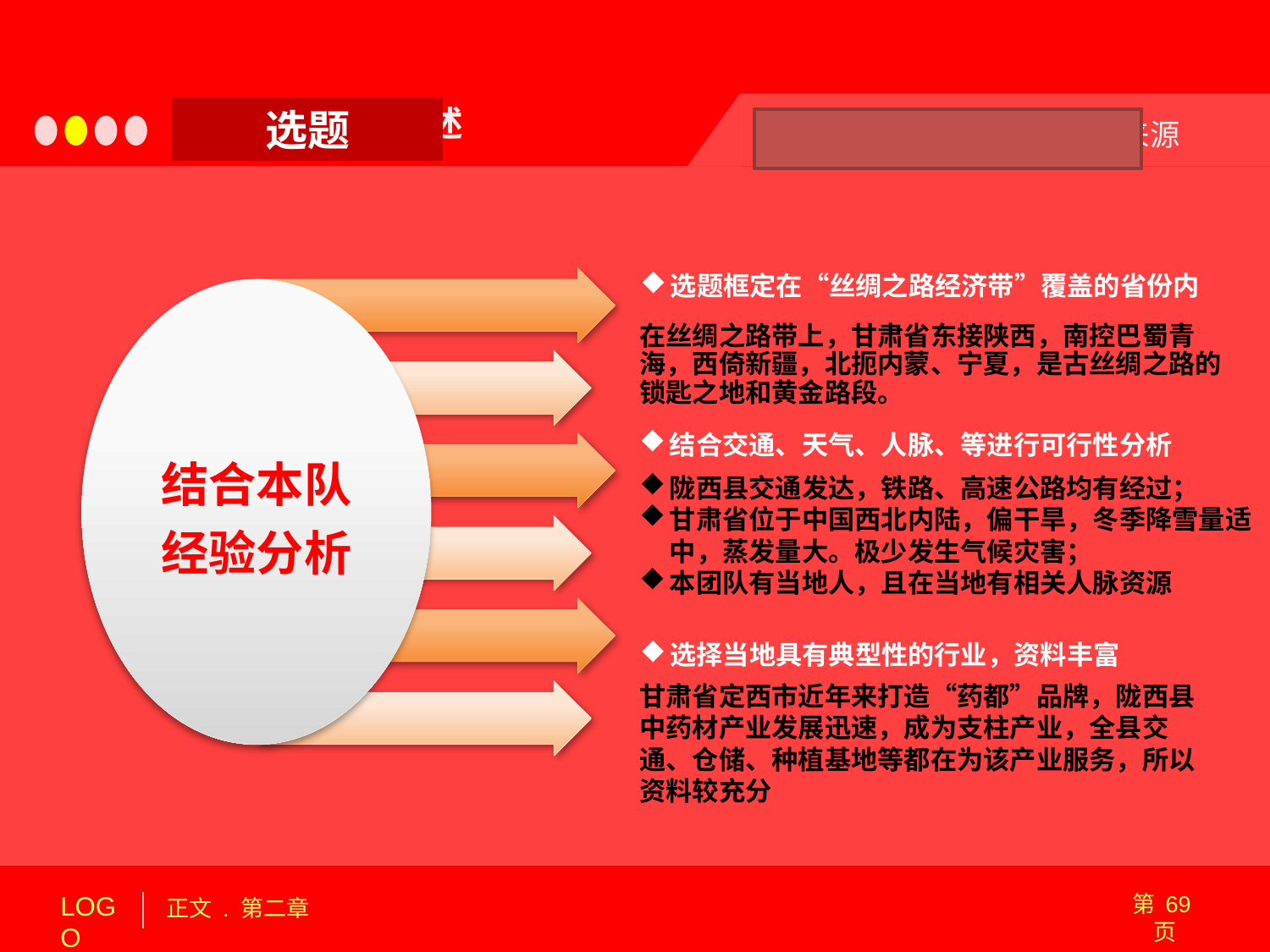

选题

选题框定在“丝绸之路经济带”覆盖的省份内

结合本队经验分析
在丝绸之路带上，甘肃省东接陕西，南控巴蜀青海，西倚新疆，北扼内蒙、宁夏，是古丝绸之路的锁匙之地和黄金路段。

结合交通、天气、人脉、等进行可行性分析

陇西县交通发达，铁路、高速公路均有经过；
甘肃省位于中国西北内陆，偏干旱，冬季降雪量适中，蒸发量大。极少发生气候灾害；
本团队有当地人，且在当地有相关人脉资源

选择当地具有典型性的行业，资料丰富
甘肃省定西市近年来打造“药都”品牌，陇西县中药材产业发展迅速，成为支柱产业，全县交通、仓储、种植基地等都在为该产业服务，所以资料较充分